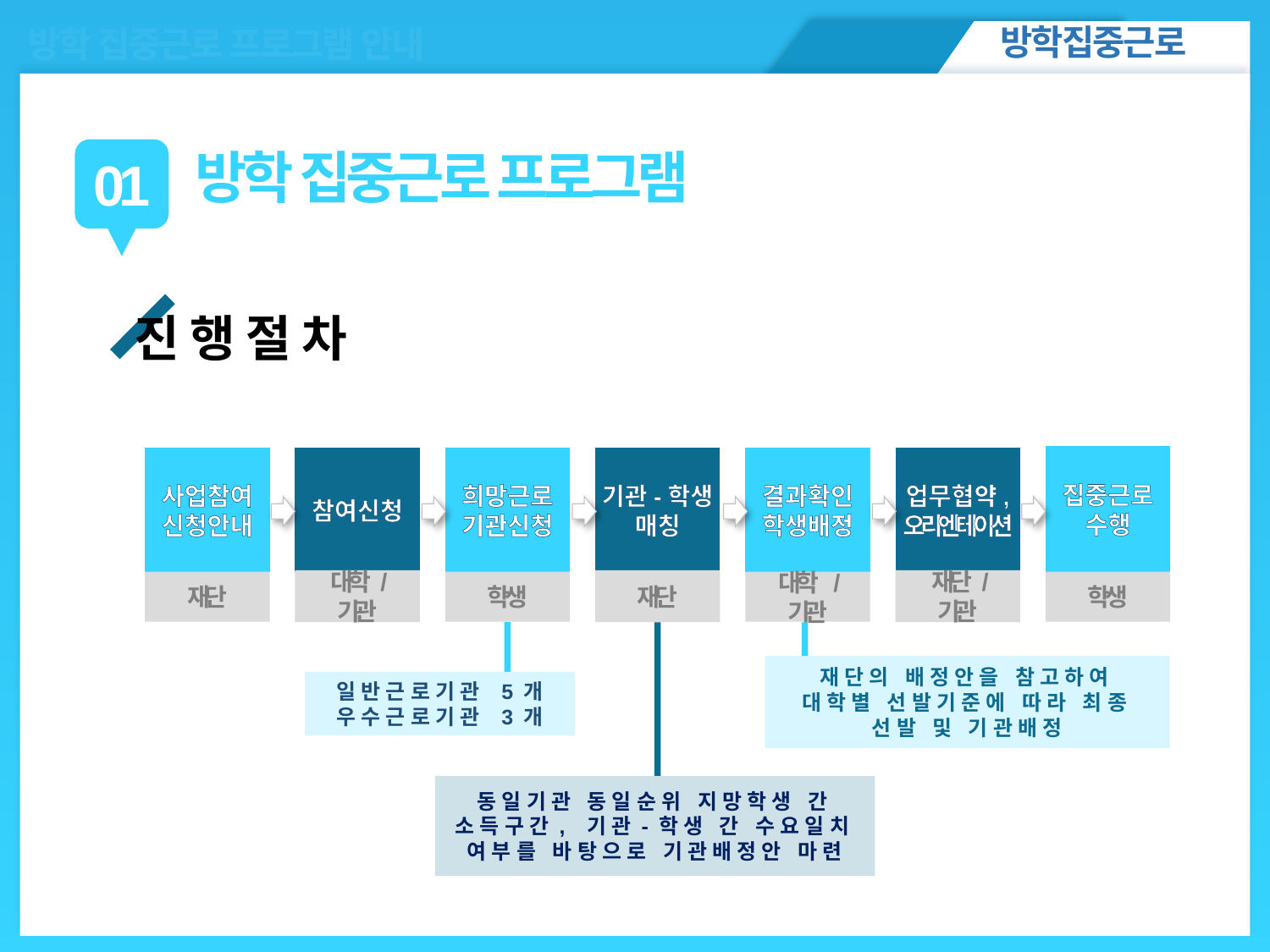

방학집중근로
방학 집중근로 프로그램 안내

ㅇㅁㄴㅇㄴㅇ

방학 집중근로 프로그램
01

진행절차

집중근로
수행
기관-학생
매칭
결과확인
학생배정
사업참여
신청안내
참여신청
희망근로
기관신청
업무협약,
오리엔테이션

대학  /  기관
재단
재단  / 기관
재단
학생
대학  /  기관
학생

재단의 배정안을 참고하여
대학별 선발기준에 따라 최종
선발 및 기관배정
일반근로기관 5개
우수근로기관 3개
동일기관 동일순위 지망학생 간
소득구간, 기관-학생 간 수요일치
여부를 바탕으로 기관배정안 마련